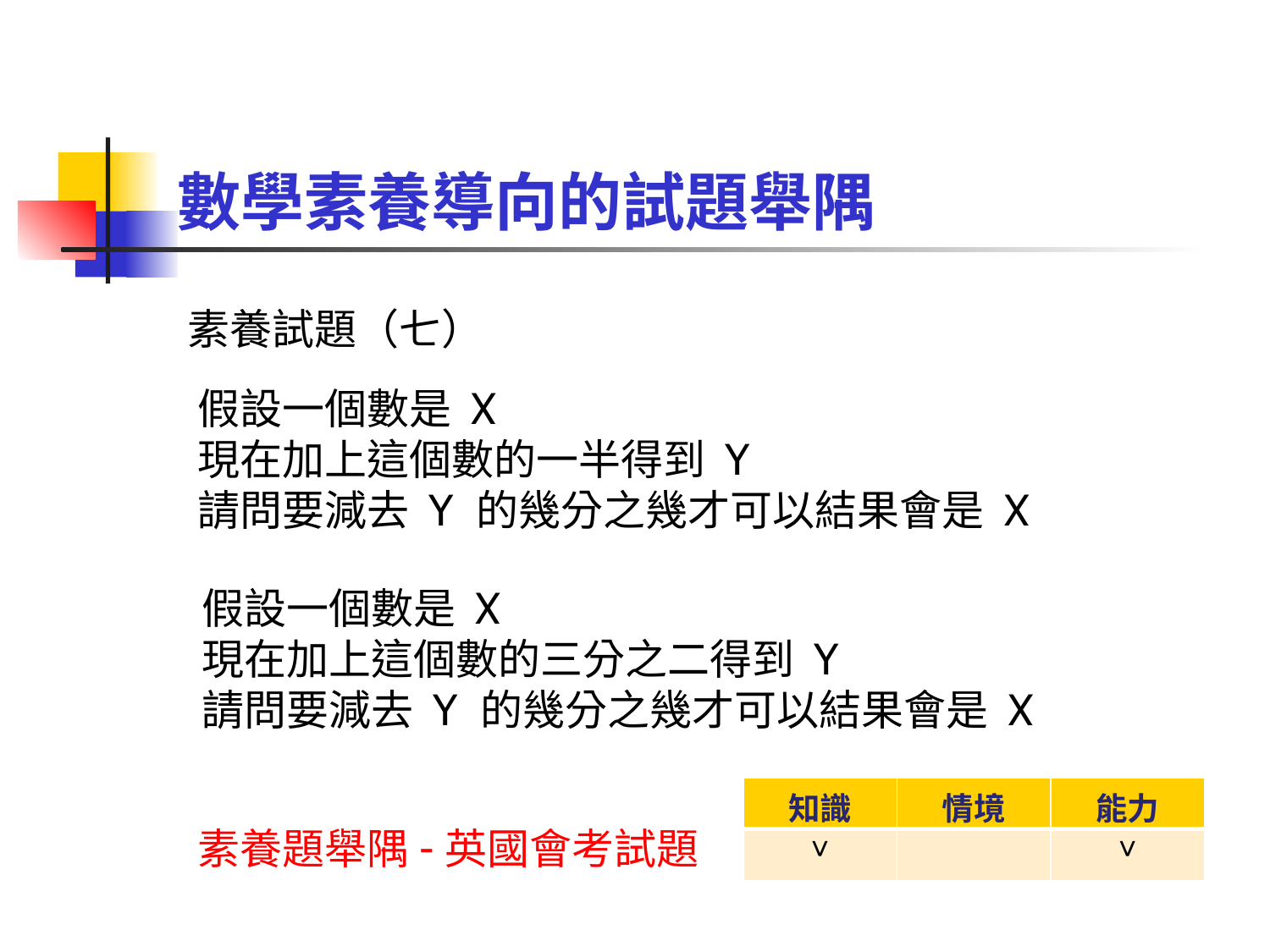

# 數學素養導向的試題舉隅
素養試題（七）
假設一個數是 X
現在加上這個數的一半得到 Y
請問要減去 Y 的幾分之幾才可以結果會是 X
假設一個數是 X
現在加上這個數的三分之二得到 Y
請問要減去 Y 的幾分之幾才可以結果會是 X
| 知識 | 情境 | 能力 |
| --- | --- | --- |
| ˅ |  | ˅ |
素養題舉隅-英國會考試題